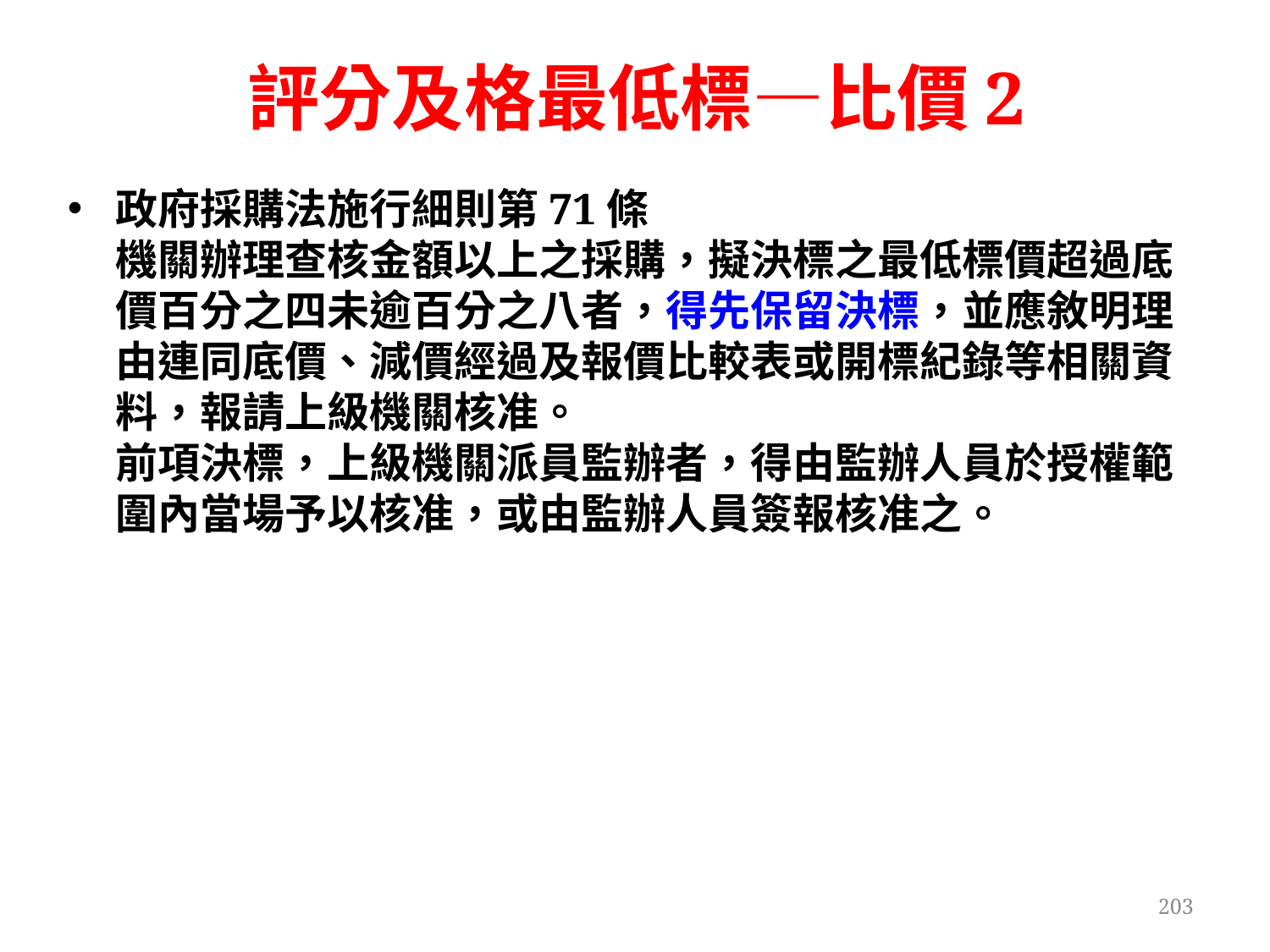

# 評分及格最低標—比價2
政府採購法施行細則第71條
機關辦理查核金額以上之採購，擬決標之最低標價超過底價百分之四未逾百分之八者，得先保留決標，並應敘明理由連同底價、減價經過及報價比較表或開標紀錄等相關資料，報請上級機關核准。
前項決標，上級機關派員監辦者，得由監辦人員於授權範圍內當場予以核准，或由監辦人員簽報核准之。
203